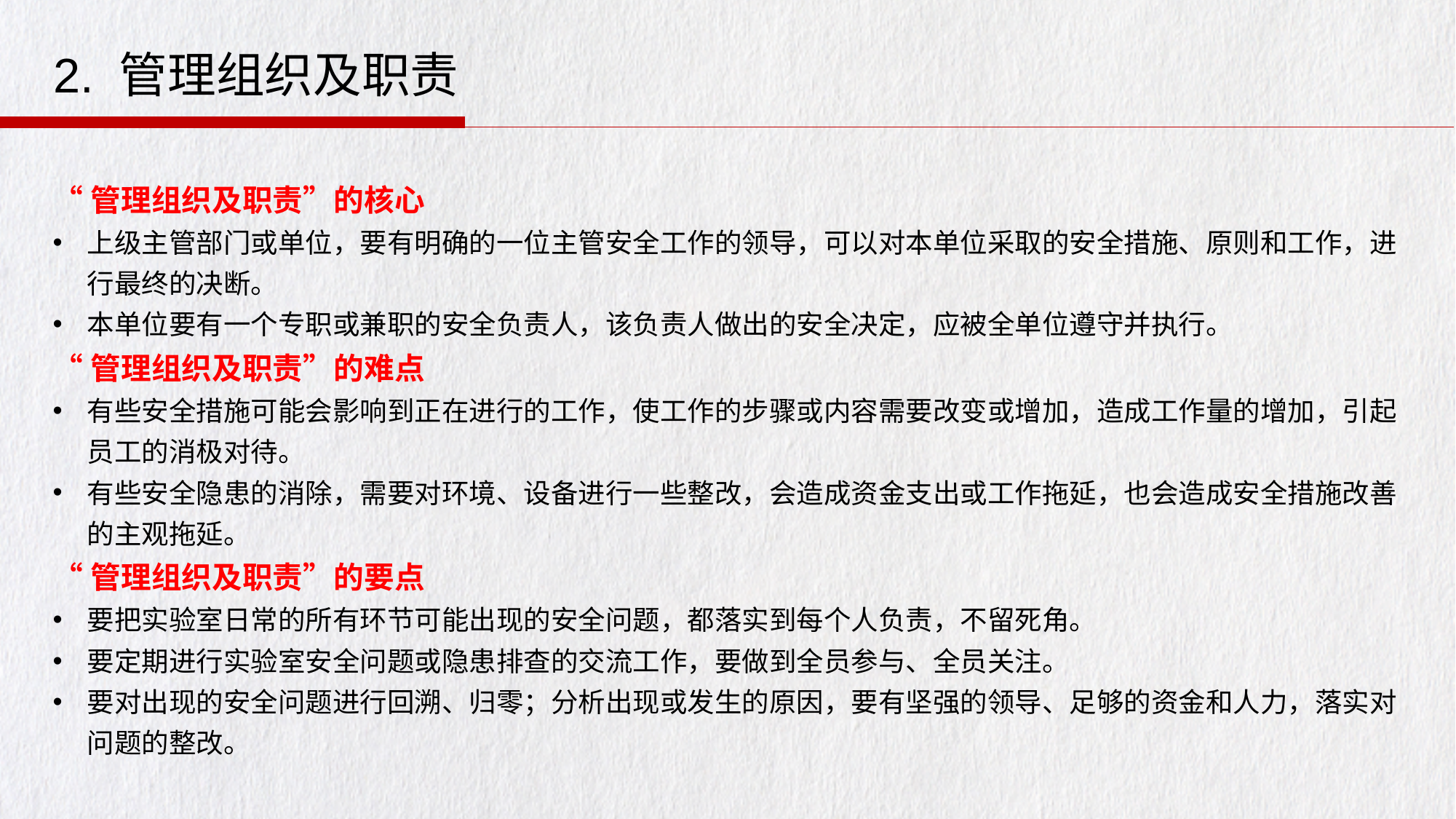

2. 管理组织及职责
“管理组织及职责”的核心
上级主管部门或单位，要有明确的一位主管安全工作的领导，可以对本单位采取的安全措施、原则和工作，进行最终的决断。
本单位要有一个专职或兼职的安全负责人，该负责人做出的安全决定，应被全单位遵守并执行。
“管理组织及职责”的难点
有些安全措施可能会影响到正在进行的工作，使工作的步骤或内容需要改变或增加，造成工作量的增加，引起员工的消极对待。
有些安全隐患的消除，需要对环境、设备进行一些整改，会造成资金支出或工作拖延，也会造成安全措施改善的主观拖延。
“管理组织及职责”的要点
要把实验室日常的所有环节可能出现的安全问题，都落实到每个人负责，不留死角。
要定期进行实验室安全问题或隐患排查的交流工作，要做到全员参与、全员关注。
要对出现的安全问题进行回溯、归零；分析出现或发生的原因，要有坚强的领导、足够的资金和人力，落实对问题的整改。